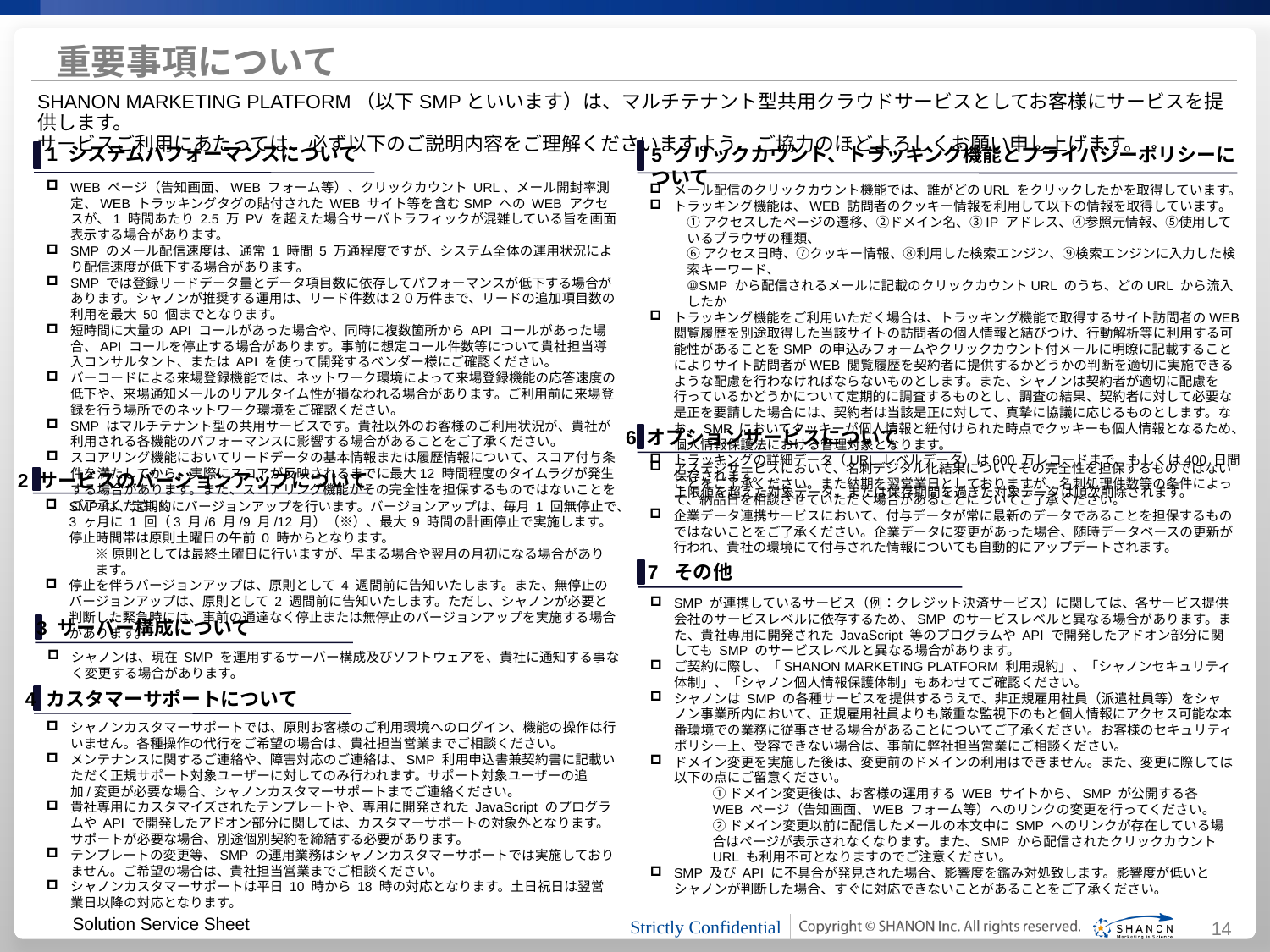

# 重要事項について
SHANON MARKETING PLATFORM（以下SMPといいます）は、マルチテナント型共用クラウドサービスとしてお客様にサービスを提供します。
サービスご利用にあたっては、必ず以下のご説明内容をご理解くださいますよう、ご協力のほどよろしくお願い申し上げます。

1 システムパフォーマンスについて

WEB ページ（告知画面、WEB フォーム等）、クリックカウント URL、メール開封率測定、WEB トラッキングタグの貼付された WEB サイト等を含むSMP への WEB アクセスが、1 時間あたり 2.5 万 PV を超えた場合サーバトラフィックが混雑している旨を画面表示する場合があります。
SMP のメール配信速度は、通常 1 時間 5 万通程度ですが、システム全体の運用状況により配信速度が低下する場合があります。
SMP では登録リードデータ量とデータ項目数に依存してパフォーマンスが低下する場合があります。シャノンが推奨する運用は、リード件数は２０万件まで、リードの追加項目数の利用を最大 50 個までとなります。
短時間に大量の API コールがあった場合や、同時に複数箇所から API コールがあった場合、API コールを停止する場合があります。事前に想定コール件数等について貴社担当導入コンサルタント、または API を使って開発するベンダー様にご確認ください。
バーコードによる来場登録機能では、ネットワーク環境によって来場登録機能の応答速度の低下や、来場通知メールのリアルタイム性が損なわれる場合があります。ご利用前に来場登録を行う場所でのネットワーク環境をご確認ください。
SMP はマルチテナント型の共用サービスです。貴社以外のお客様のご利用状況が、貴社が利用される各機能のパフォーマンスに影響する場合があることをご了承ください。
スコアリング機能においてリードデータの基本情報または履歴情報について、スコア付与条件を満たしてから、実際にスコアが反映されるまでに最大12 時間程度のタイムラグが発生する場合があります。また、スコアリング機能がその完全性を担保するものではないことをご了承ください。

5 クリックカウント、トラッキング機能とプライバシーポリシーについて

メール配信のクリックカウント機能では、誰がどのURL をクリックしたかを取得しています。
トラッキング機能は、WEB 訪問者のクッキー情報を利用して以下の情報を取得しています。
①アクセスしたページの遷移、②ドメイン名、③IP アドレス、④参照元情報、⑤使用しているブラウザの種類、
⑥アクセス日時、⑦クッキー情報、⑧利用した検索エンジン、⑨検索エンジンに入力した検索キーワード、
⑩SMP から配信されるメールに記載のクリックカウントURL のうち、どのURL から流入したか
トラッキング機能をご利用いただく場合は、トラッキング機能で取得するサイト訪問者のWEB 閲覧履歴を別途取得した当該サイトの訪問者の個人情報と結びつけ、行動解析等に利用する可能性があることをSMP の申込みフォームやクリックカウント付メールに明瞭に記載することによりサイト訪問者がWEB 閲覧履歴を契約者に提供するかどうかの判断を適切に実施できるような配慮を行わなければならないものとします。また、シャノンは契約者が適切に配慮を行っているかどうかについて定期的に調査するものとし、調査の結果、契約者に対して必要な是正を要請した場合には、契約者は当該是正に対して、真摯に協議に応じるものとします。なお、SMP においてクッキーが個人情報と紐付けられた時点でクッキーも個人情報となるため、個人情報保護法における管理対象となります。
トラッキングの詳細データ（URL レベルデータ）は600 万レコードまで、もしくは400 日間保存されます。
上限値を超えた対象データ、または保存期間を過ぎた対象データは順次削除されます。
6 オプションサービスについて

アスデジサービスにおいて、名刺デジタル化結果についてその完全性を担保するものではないことをご了承ください。また納期を翌営業日としておりますが、名刺処理件数等の条件によって、納品日を相談させていただく場合があることについてご了承ください。
企業データ連携サービスにおいて、付与データが常に最新のデータであることを担保するものではないことをご了承ください。企業データに変更があった場合、随時データベースの更新が行われ、貴社の環境にて付与された情報についても自動的にアップデートされます。
2 サービスのバージョンアップについて

SMP は、定期的にバージョンアップを行います。バージョンアップは、毎月 1 回無停止で、3 ヶ月に 1 回（3 月/6 月/9 月/12 月）（※）、最大 9 時間の計画停止で実施します。停止時間帯は原則土曜日の午前 0 時からとなります。
※原則としては最終土曜日に行いますが、早まる場合や翌月の月初になる場合があります。
停止を伴うバージョンアップは、原則として 4 週間前に告知いたします。また、無停止のバージョンアップは、原則として 2 週間前に告知いたします。ただし、シャノンが必要と判断した緊急時には、事前の通達なく停止または無停止のバージョンアップを実施する場合があります。
7  その他

SMP が連携しているサービス（例：クレジット決済サービス）に関しては、各サービス提供会社のサービスレベルに依存するため、SMP のサービスレベルと異なる場合があります。また、貴社専用に開発された JavaScript 等のプログラムや API で開発したアドオン部分に関しても SMP のサービスレベルと異なる場合があります。
ご契約に際し、「SHANON MARKETING PLATFORM 利用規約」、「シャノンセキュリティ体制」、「シャノン個人情報保護体制」もあわせてご確認ください。
シャノンは SMP の各種サービスを提供するうえで、非正規雇用社員（派遣社員等）をシャノン事業所内において、正規雇用社員よりも厳重な監視下のもと個人情報にアクセス可能な本番環境での業務に従事させる場合があることについてご了承ください。お客様のセキュリティポリシー上、受容できない場合は、事前に弊社担当営業にご相談ください。
ドメイン変更を実施した後は、変更前のドメインの利用はできません。また、変更に際しては以下の点にご留意ください。
①ドメイン変更後は、お客様の運用する WEB サイトから、SMP が公開する各 WEB ページ（告知画面、WEB フォーム等）へのリンクの変更を行ってください。
②ドメイン変更以前に配信したメールの本文中に SMP へのリンクが存在している場合はページが表示されなくなります。また、SMP から配信されたクリックカウント URL も利用不可となりますのでご注意ください。
SMP 及び API に不具合が発見された場合、影響度を鑑み対処致します。影響度が低いとシャノンが判断した場合、すぐに対応できないことがあることをご了承ください。
3 サーバー構成について

シャノンは、現在 SMP を運用するサーバー構成及びソフトウェアを、貴社に通知する事なく変更する場合があります。
4 カスタマーサポートについて

シャノンカスタマーサポートでは、原則お客様のご利用環境へのログイン、機能の操作は行いません。各種操作の代行をご希望の場合は、貴社担当営業までご相談ください。
メンテナンスに関するご連絡や、障害対応のご連絡は、SMP 利用申込書兼契約書に記載いただく正規サポート対象ユーザーに対してのみ行われます。サポート対象ユーザーの追加/変更が必要な場合、シャノンカスタマーサポートまでご連絡ください。
貴社専用にカスタマイズされたテンプレートや、専用に開発された JavaScript のプログラムや API で開発したアドオン部分に関しては、カスタマーサポートの対象外となります。サポートが必要な場合、別途個別契約を締結する必要があります。
テンプレートの変更等、SMP の運用業務はシャノンカスタマーサポートでは実施しておりません。ご希望の場合は、貴社担当営業までご相談ください。
シャノンカスタマーサポートは平日 10 時から 18 時の対応となります。土日祝日は翌営業日以降の対応となります。

14